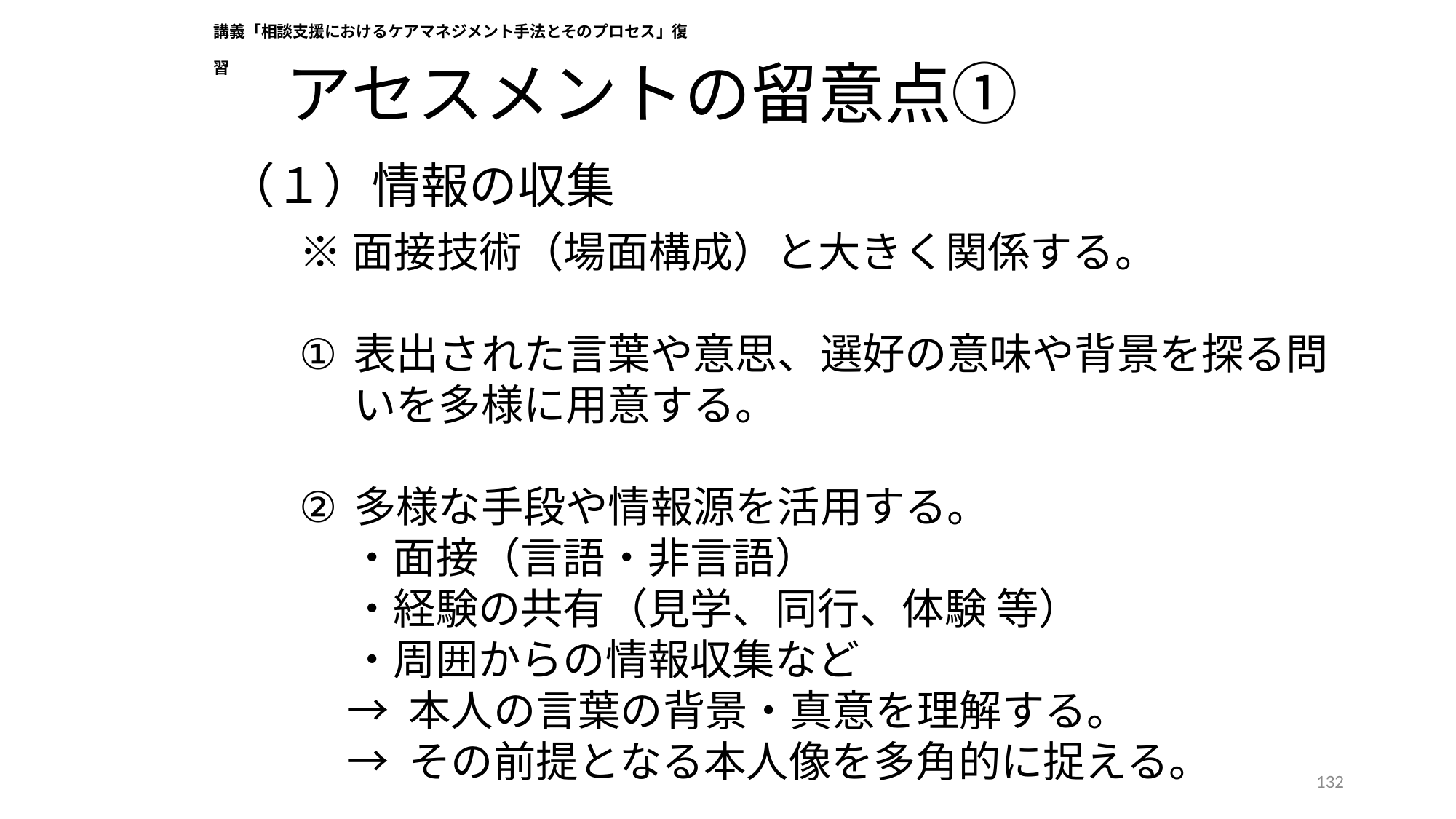

講義「相談支援におけるケアマネジメント手法とそのプロセス」復習
# アセスメントの留意点①
（１）情報の収集
※面接技術（場面構成）と大きく関係する。

表出された言葉や意思、選好の意味や背景を探る問いを多様に用意する。

多様な手段や情報源を活用する。
　 ・面接（言語・非言語）
　 ・経験の共有（見学、同行、体験 等）
　 ・周囲からの情報収集など
     → 本人の言葉の背景・真意を理解する。
     → その前提となる本人像を多角的に捉える。
132